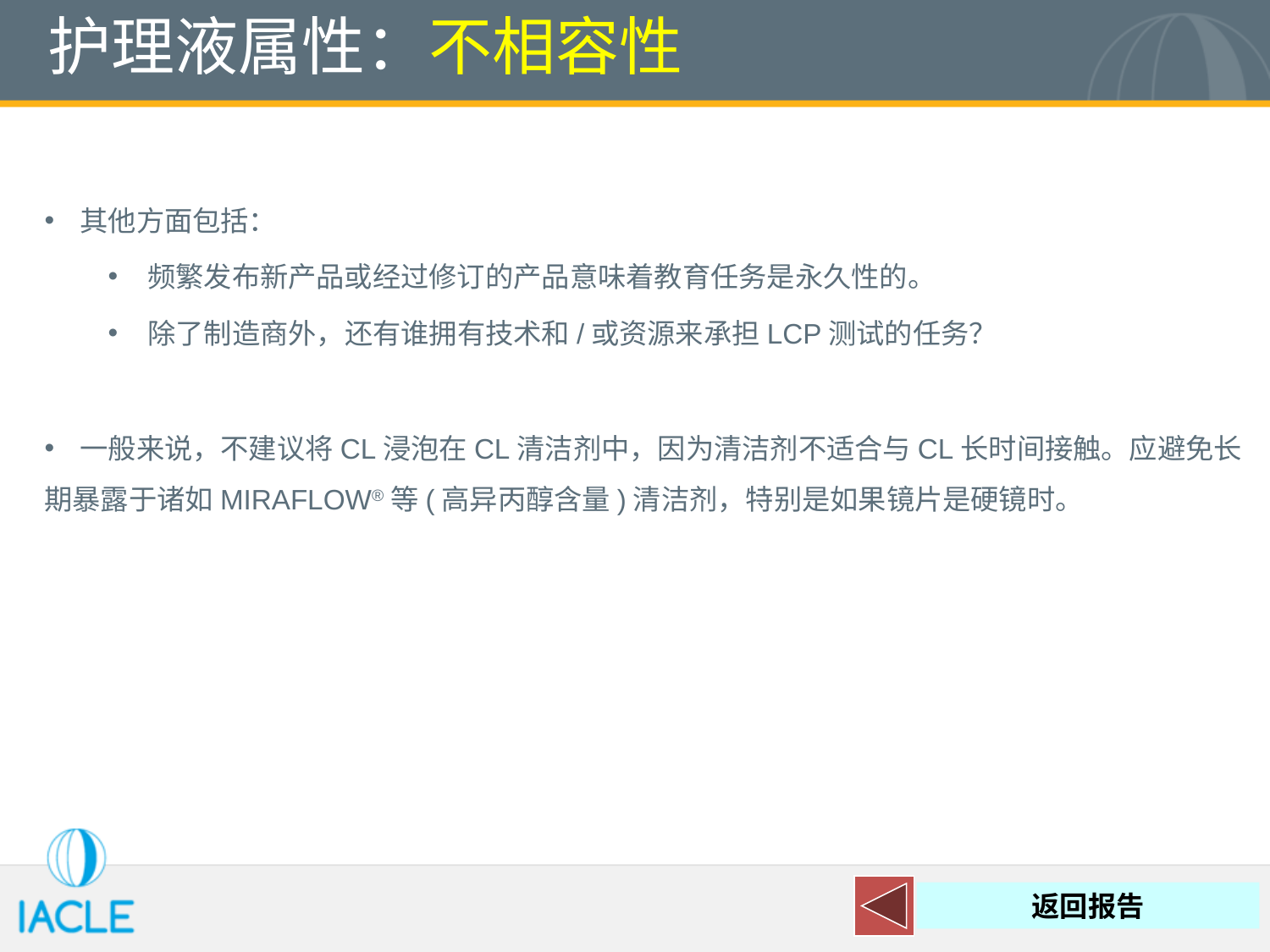

# 护理液属性：不相容性
   其他方面包括：
频繁发布新产品或经过修订的产品意味着教育任务是永久性的。
除了制造商外，还有谁拥有技术和/或资源来承担LCP测试的任务？

   一般来说，不建议将CL浸泡在CL清洁剂中，因为清洁剂不适合与CL长时间接触。应避免长期暴露于诸如MIRAFLOW®等(高异丙醇含量)清洁剂，特别是如果镜片是硬镜时。

返回报告